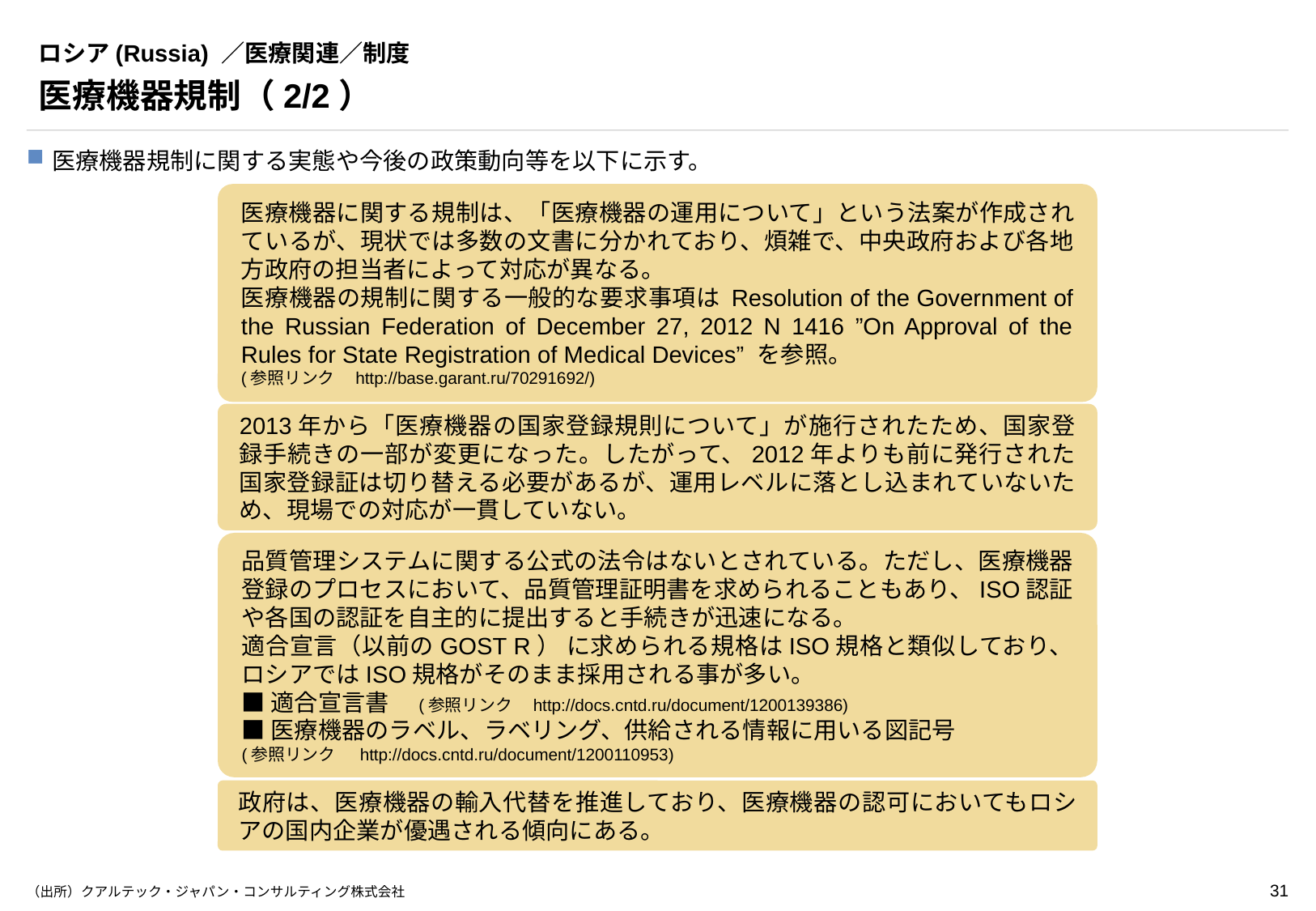

# ロシア(Russia) ／医療関連／制度
医療機器規制（2/2）
医療機器規制に関する実態や今後の政策動向等を以下に示す。
医療機器に関する規制は、「医療機器の運用について」という法案が作成されているが、現状では多数の文書に分かれており、煩雑で、中央政府および各地方政府の担当者によって対応が異なる。
医療機器の規制に関する一般的な要求事項は Resolution of the Government of the Russian Federation of December 27, 2012 N 1416 ”On Approval of the Rules for State Registration of Medical Devices” を参照。
(参照リンク　http://base.garant.ru/70291692/)
2013年から「医療機器の国家登録規則について」が施行されたため、国家登録手続きの一部が変更になった。したがって、2012年よりも前に発行された国家登録証は切り替える必要があるが、運用レベルに落とし込まれていないため、現場での対応が一貫していない。
品質管理システムに関する公式の法令はないとされている。ただし、医療機器登録のプロセスにおいて、品質管理証明書を求められることもあり、ISO認証や各国の認証を自主的に提出すると手続きが迅速になる。
適合宣言（以前のGOST R） に求められる規格はISO規格と類似しており、ロシアではISO規格がそのまま採用される事が多い。
■適合宣言書　(参照リンク　http://docs.cntd.ru/document/1200139386)
■医療機器のラベル、ラベリング、供給される情報に用いる図記号
(参照リンク 　http://docs.cntd.ru/document/1200110953)
政府は、医療機器の輸入代替を推進しており、医療機器の認可においてもロシアの国内企業が優遇される傾向にある。
（出所）クアルテック・ジャパン・コンサルティング株式会社